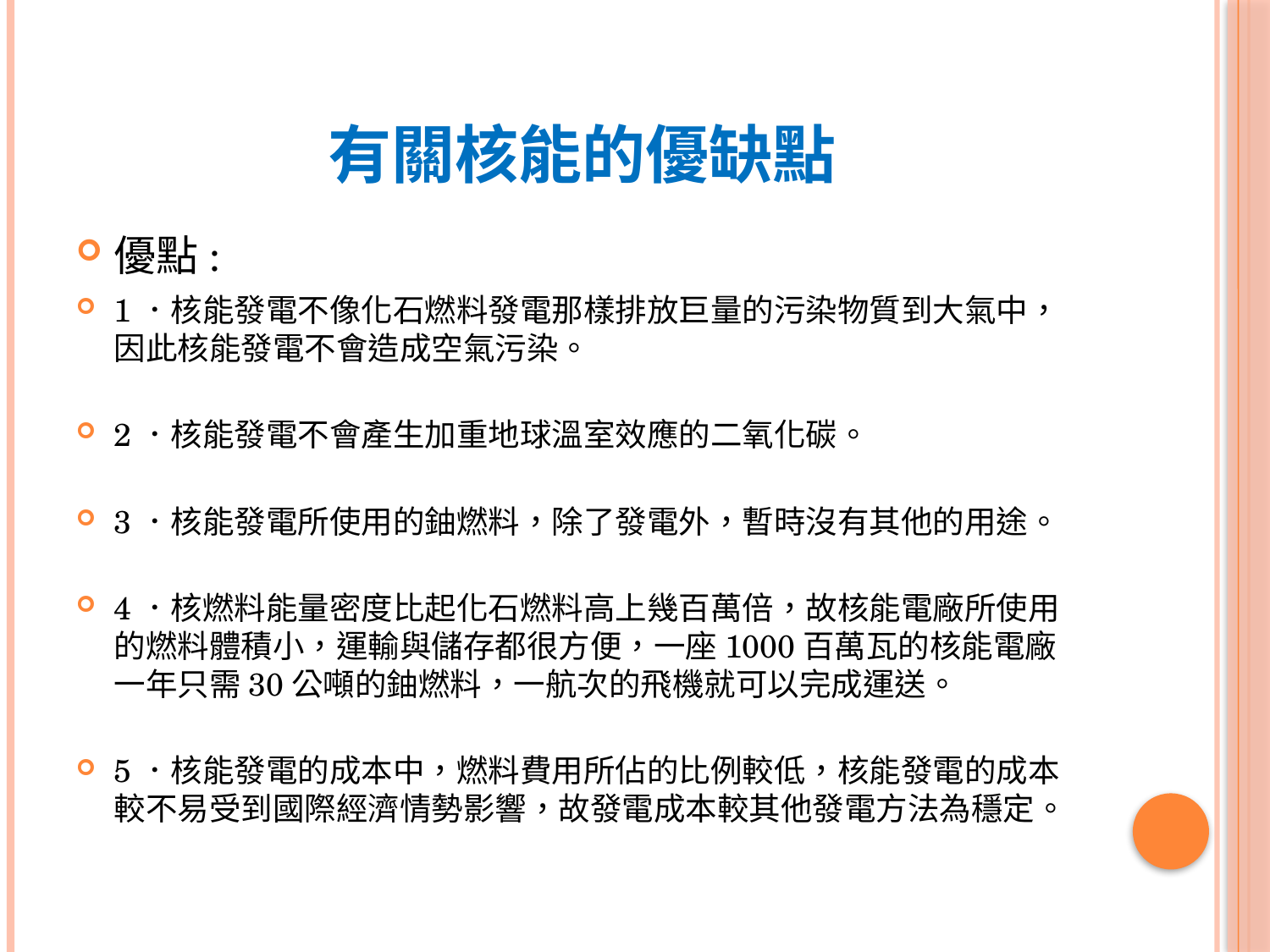

# 有關核能的優缺點
優點:
1．核能發電不像化石燃料發電那樣排放巨量的污染物質到大氣中，因此核能發電不會造成空氣污染。
2．核能發電不會產生加重地球溫室效應的二氧化碳。
3．核能發電所使用的鈾燃料，除了發電外，暫時沒有其他的用途。
4．核燃料能量密度比起化石燃料高上幾百萬倍，故核能電廠所使用的燃料體積小，運輸與儲存都很方便，一座1000百萬瓦的核能電廠一年只需30公噸的鈾燃料，一航次的飛機就可以完成運送。
5．核能發電的成本中，燃料費用所佔的比例較低，核能發電的成本較不易受到國際經濟情勢影響，故發電成本較其他發電方法為穩定。